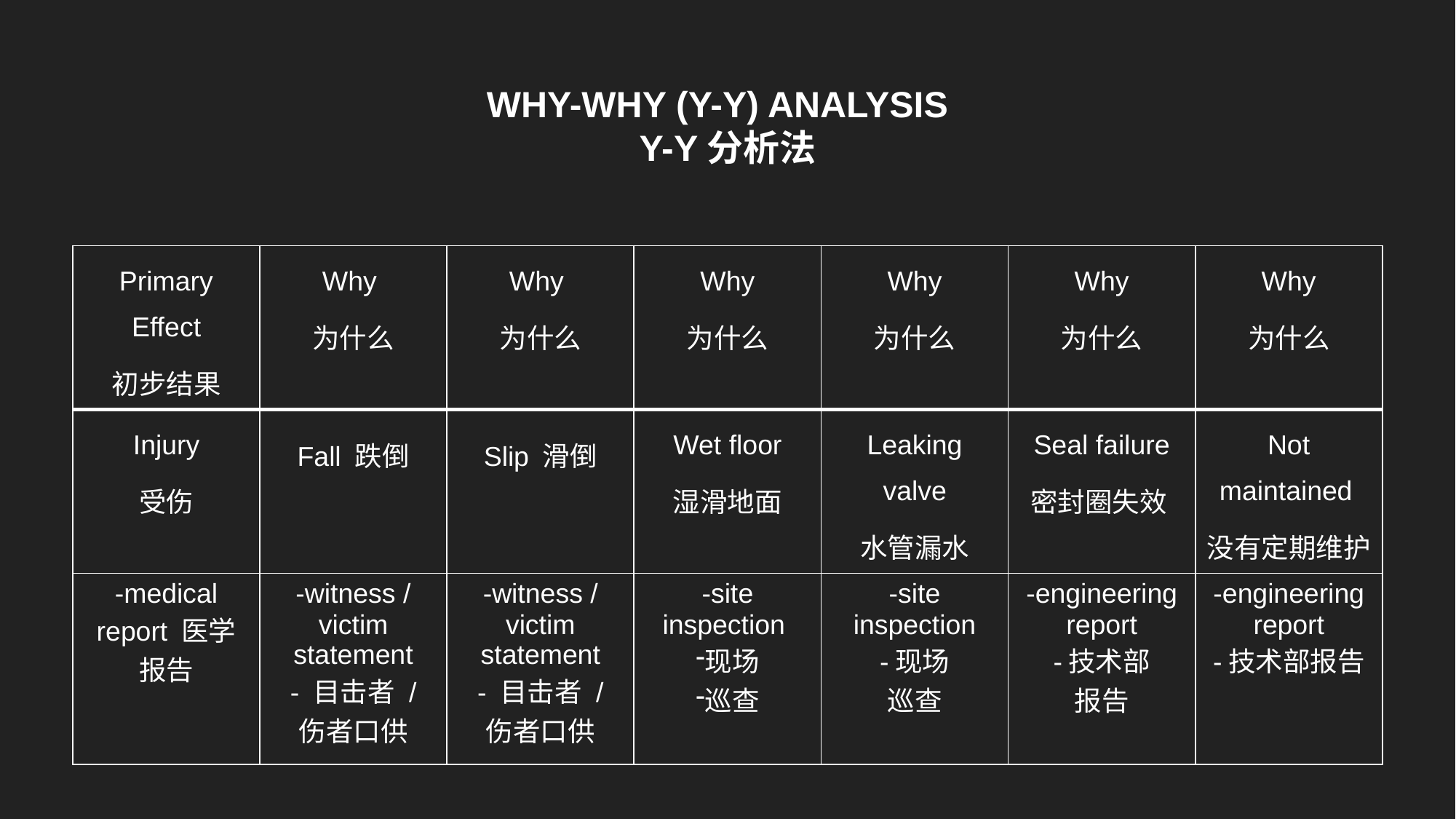

WHY-WHY (Y-Y) ANALYSIS
Y-Y分析法
| Primary Effect 初步结果 | Why 为什么 | Why 为什么 | Why 为什么 | Why 为什么 | Why 为什么 | Why 为什么 |
| --- | --- | --- | --- | --- | --- | --- |
| Injury 受伤 | Fall 跌倒 | Slip 滑倒 | Wet floor 湿滑地面 | Leaking valve 水管漏水 | Seal failure 密封圈失效 | Not maintained没有定期维护 |
| -medical report 医学报告 | -witness / victim statement - 目击者 / 伤者口供 | -witness / victim statement - 目击者 / 伤者口供 | -site inspection 现场 巡查 | -site inspection -现场 巡查 | -engineering report -技术部 报告 | -engineering report -技术部报告 |